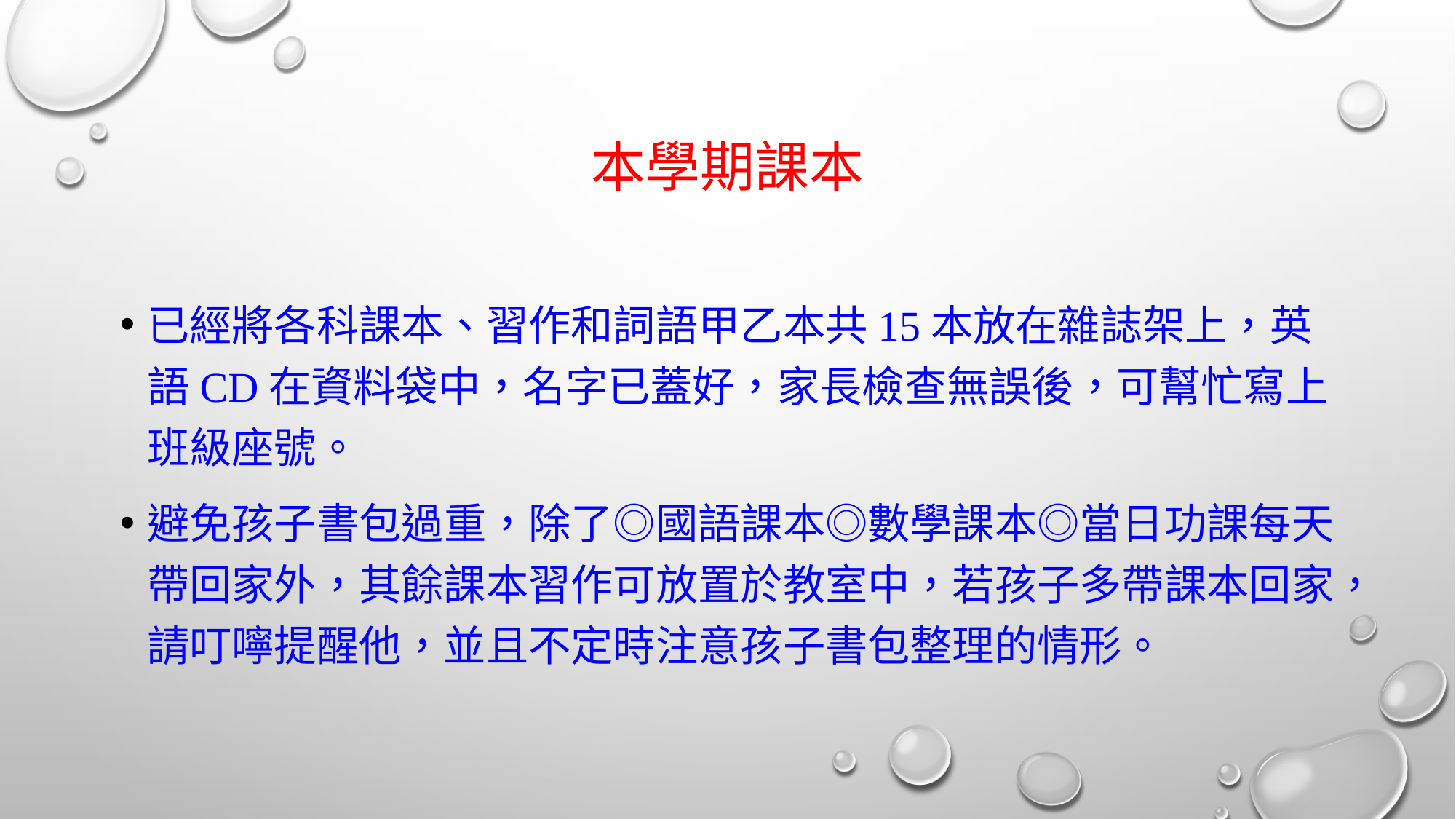

# 本學期課本
已經將各科課本、習作和詞語甲乙本共15本放在雜誌架上，英語CD在資料袋中，名字已蓋好，家長檢查無誤後，可幫忙寫上班級座號。
避免孩子書包過重，除了◎國語課本◎數學課本◎當日功課每天帶回家外，其餘課本習作可放置於教室中，若孩子多帶課本回家，請叮嚀提醒他，並且不定時注意孩子書包整理的情形。